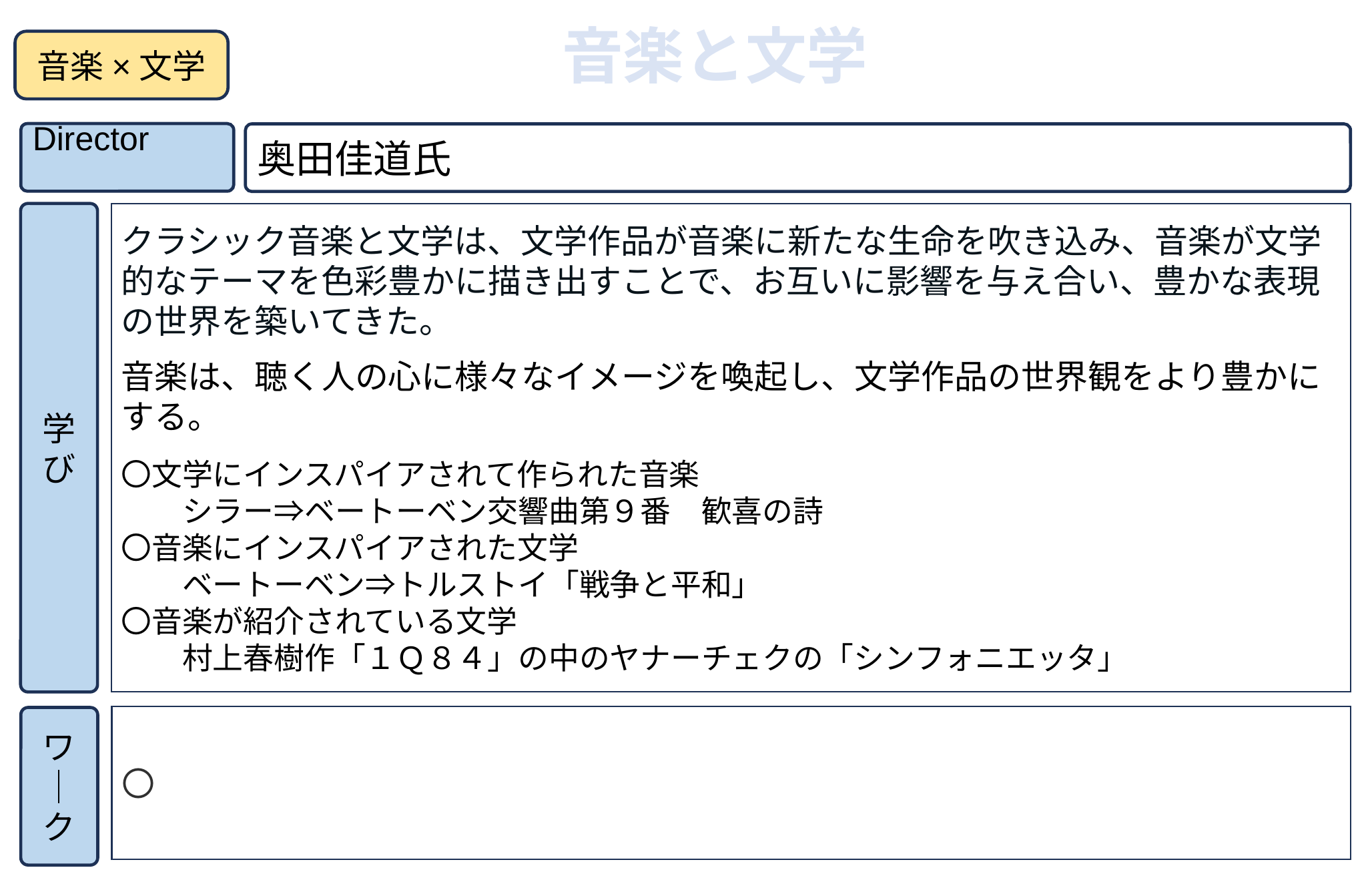

音楽と文学
音楽×文学
Director
奥田佳道氏
学び
クラシック音楽と文学は、文学作品が音楽に新たな生命を吹き込み、音楽が文学
的なテーマを色彩豊かに描き出すことで、お互いに影響を与え合い、豊かな表現
の世界を築いてきた。

音楽は、聴く人の心に様々なイメージを喚起し、文学作品の世界観をより豊かに
する。

〇文学にインスパイアされて作られた音楽
　　シラー⇒ベートーベン交響曲第９番　歓喜の詩
〇音楽にインスパイアされた文学
　　ベートーベン⇒トルストイ「戦争と平和」
〇音楽が紹介されている文学
　　村上春樹作「１Ｑ８４」の中のヤナーチェクの「シンフォニエッタ」
〇
ワ│ク